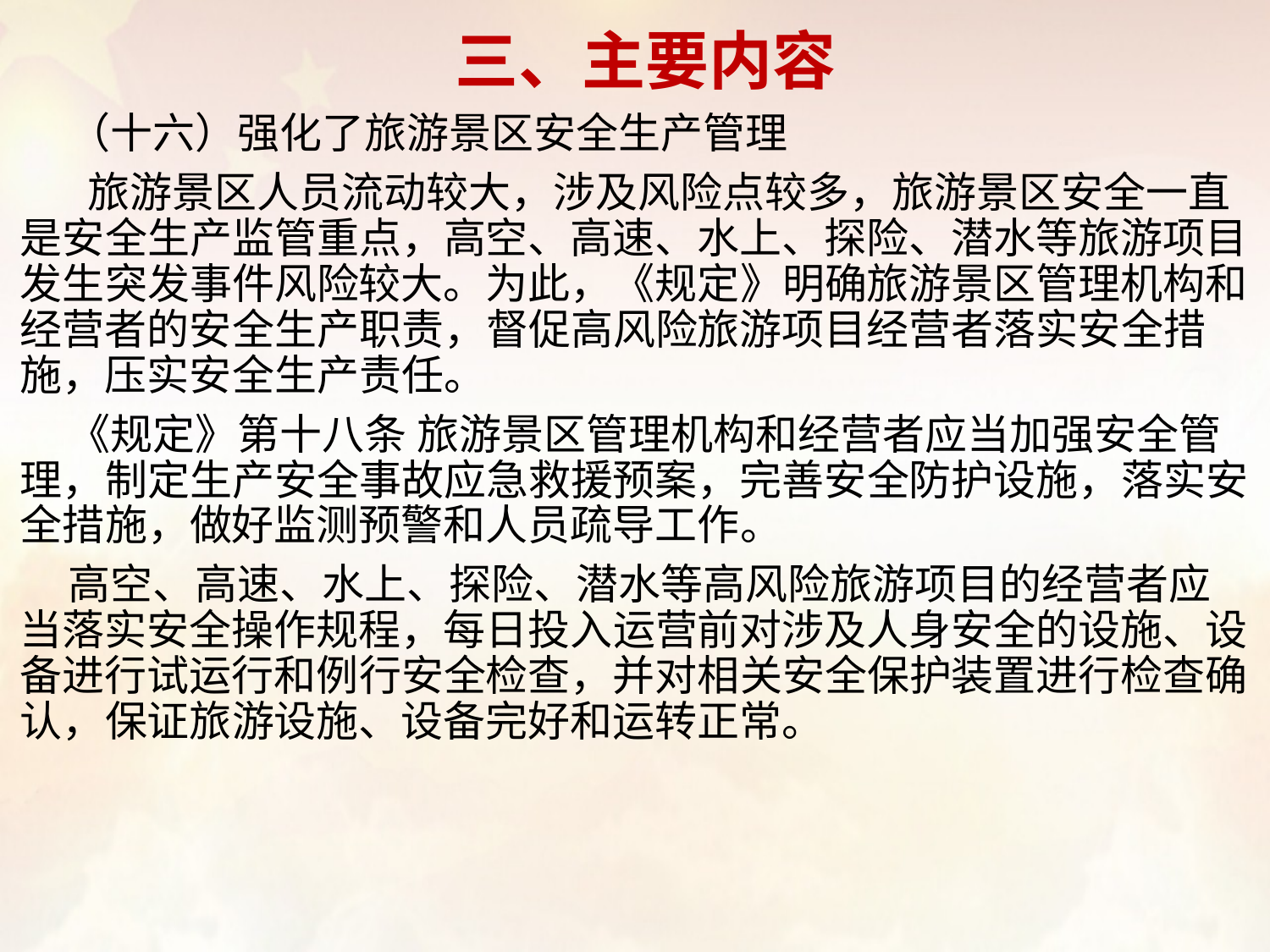

# 三、主要内容
    （十六）强化了旅游景区安全生产管理
      旅游景区人员流动较大，涉及风险点较多，旅游景区安全一直是安全生产监管重点，高空、高速、水上、探险、潜水等旅游项目发生突发事件风险较大。为此，《规定》明确旅游景区管理机构和经营者的安全生产职责，督促高风险旅游项目经营者落实安全措施，压实安全生产责任。
    《规定》第十八条 旅游景区管理机构和经营者应当加强安全管理，制定生产安全事故应急救援预案，完善安全防护设施，落实安全措施，做好监测预警和人员疏导工作。
    高空、高速、水上、探险、潜水等高风险旅游项目的经营者应当落实安全操作规程，每日投入运营前对涉及人身安全的设施、设备进行试运行和例行安全检查，并对相关安全保护装置进行检查确认，保证旅游设施、设备完好和运转正常。